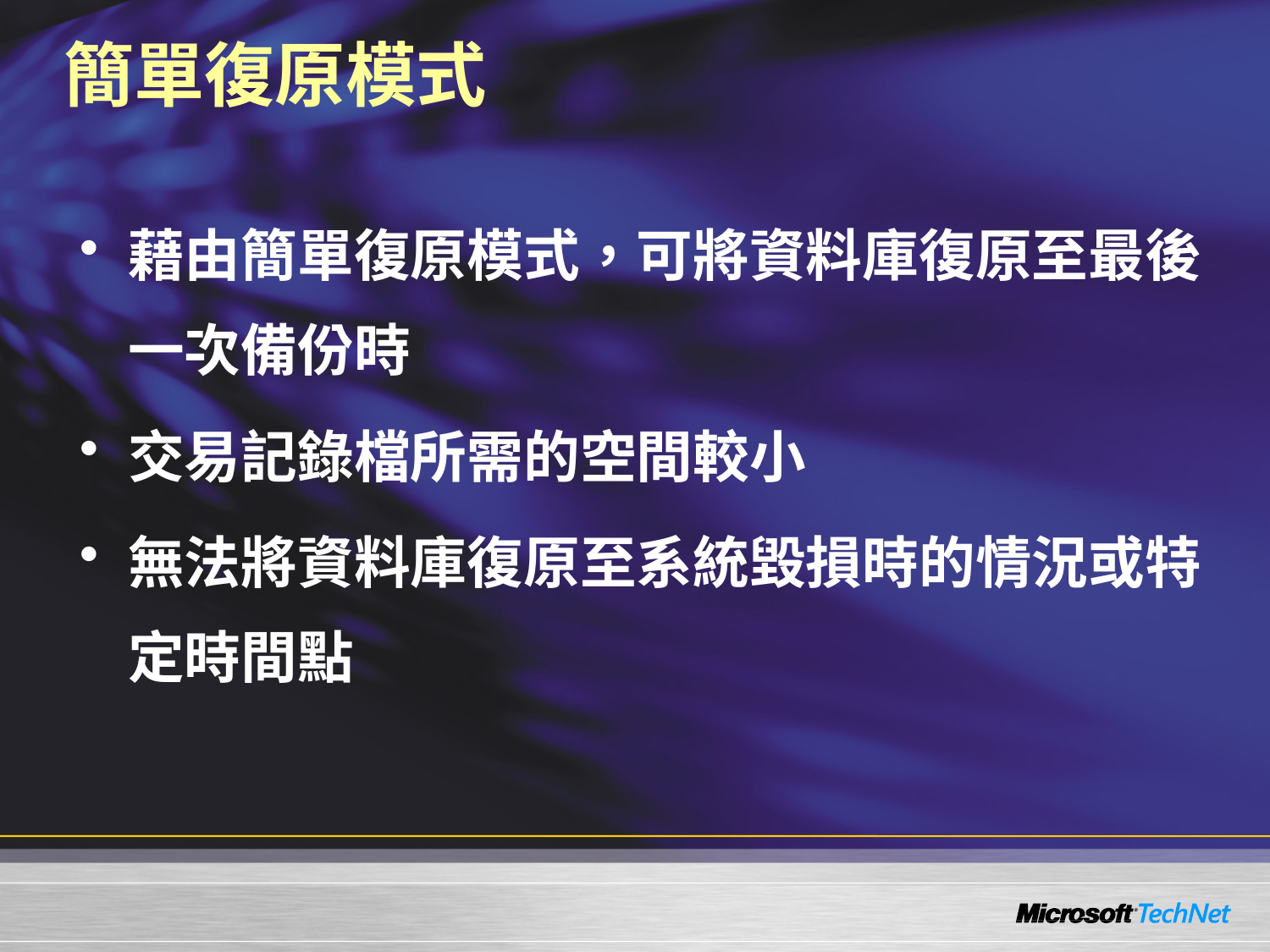

# 簡單復原模式
藉由簡單復原模式，可將資料庫復原至最後一次備份時
交易記錄檔所需的空間較小
無法將資料庫復原至系統毀損時的情況或特定時間點